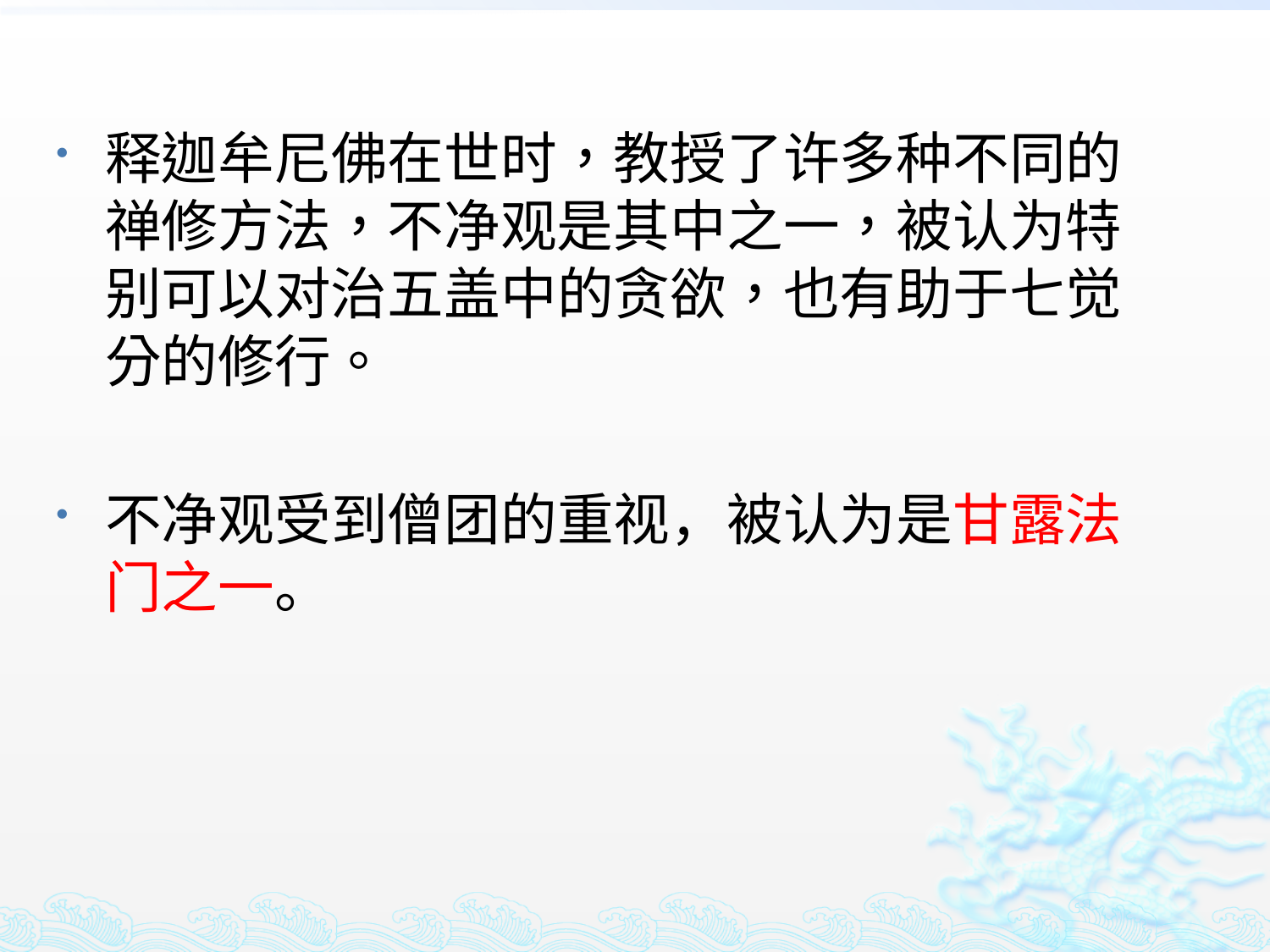

释迦牟尼佛在世时，教授了许多种不同的禅修方法，不净观是其中之一，被认为特别可以对治五盖中的贪欲，也有助于七觉分的修行。

不净观受到僧团的重视，被认为是甘露法门之一。